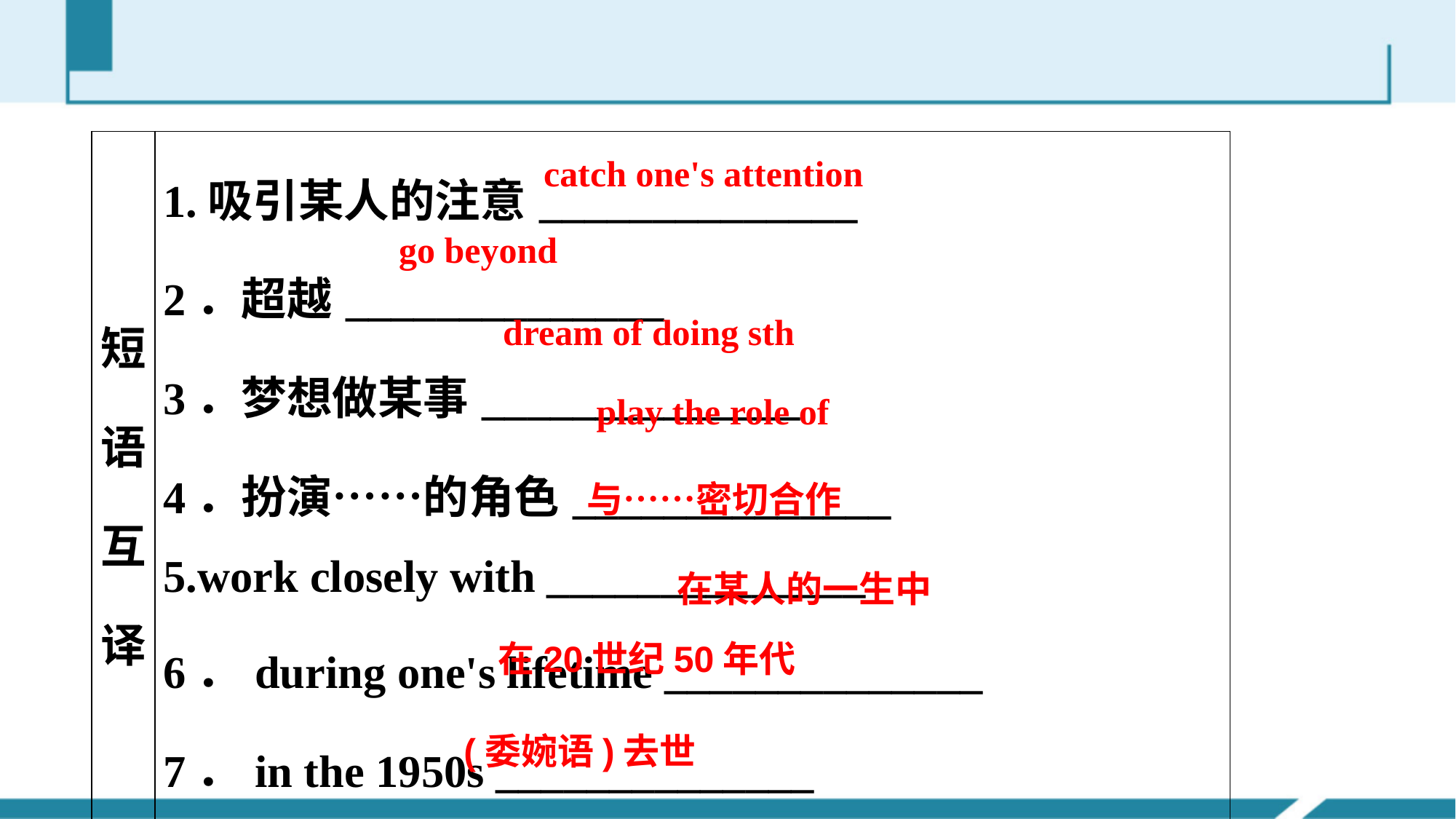

catch one's attention
| 短语互译 | 1.吸引某人的注意\_\_\_\_\_\_\_\_\_\_\_\_\_\_ 2．超越\_\_\_\_\_\_\_\_\_\_\_\_\_\_ 3．梦想做某事\_\_\_\_\_\_\_\_\_\_\_\_\_\_ 4．扮演……的角色\_\_\_\_\_\_\_\_\_\_\_\_\_\_ 5.work closely with \_\_\_\_\_\_\_\_\_\_\_\_\_\_ 6．during one's lifetime \_\_\_\_\_\_\_\_\_\_\_\_\_\_ 7．in the 1950s \_\_\_\_\_\_\_\_\_\_\_\_\_\_ 8．pass away \_\_\_\_\_\_\_\_\_\_\_\_\_\_ |
| --- | --- |
go beyond
dream of doing sth
play the role of
与……密切合作

在某人的一生中
在20世纪50年代
(委婉语)去世